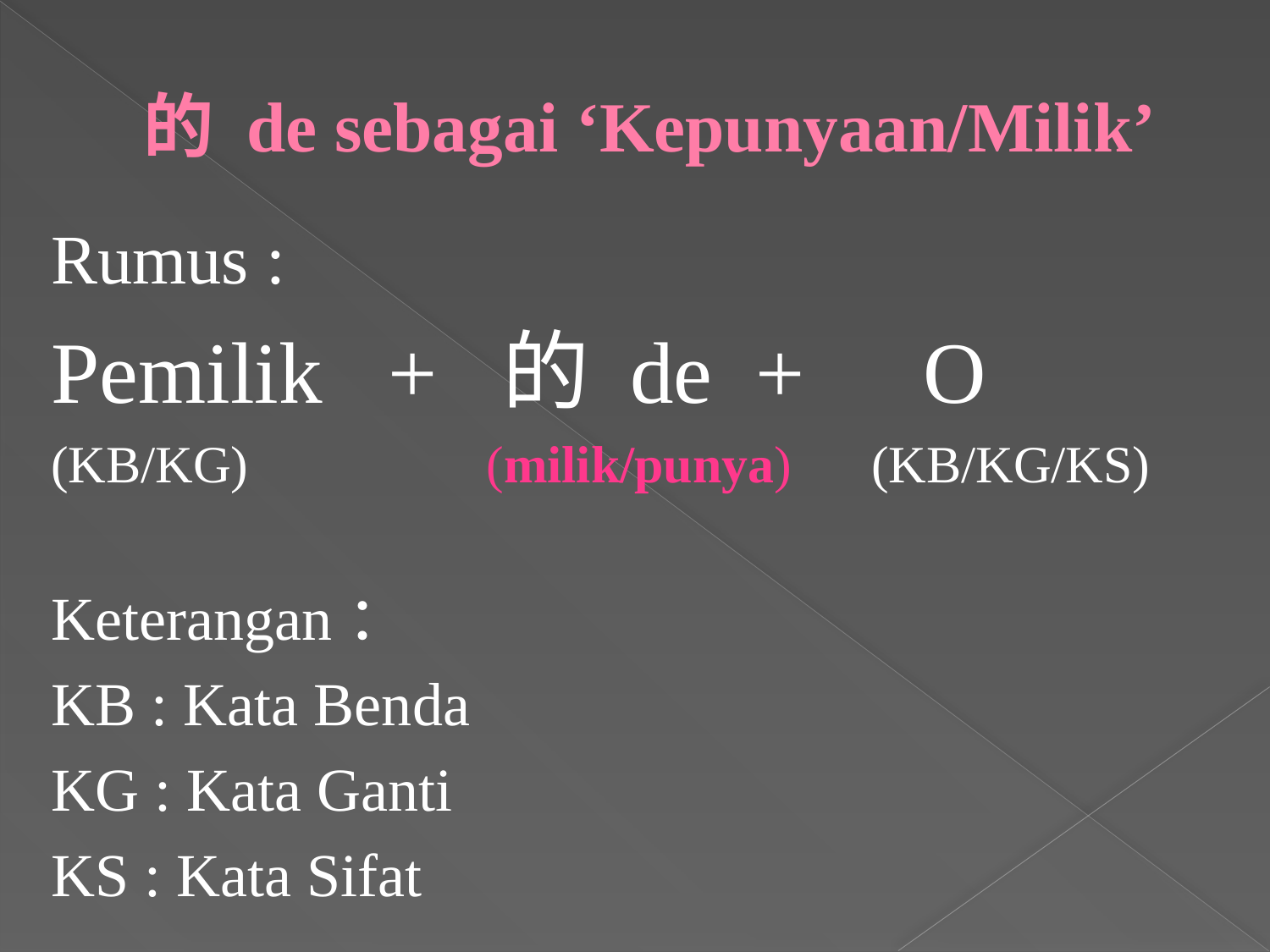

# 的 de sebagai ‘Kepunyaan/Milik’
Rumus :
Pemilik   +  的 de  + 	   O
(KB/KG) 	          (milik/punya)	 (KB/KG/KS)

Keterangan：
KB : Kata Benda
KG : Kata Ganti
KS : Kata Sifat